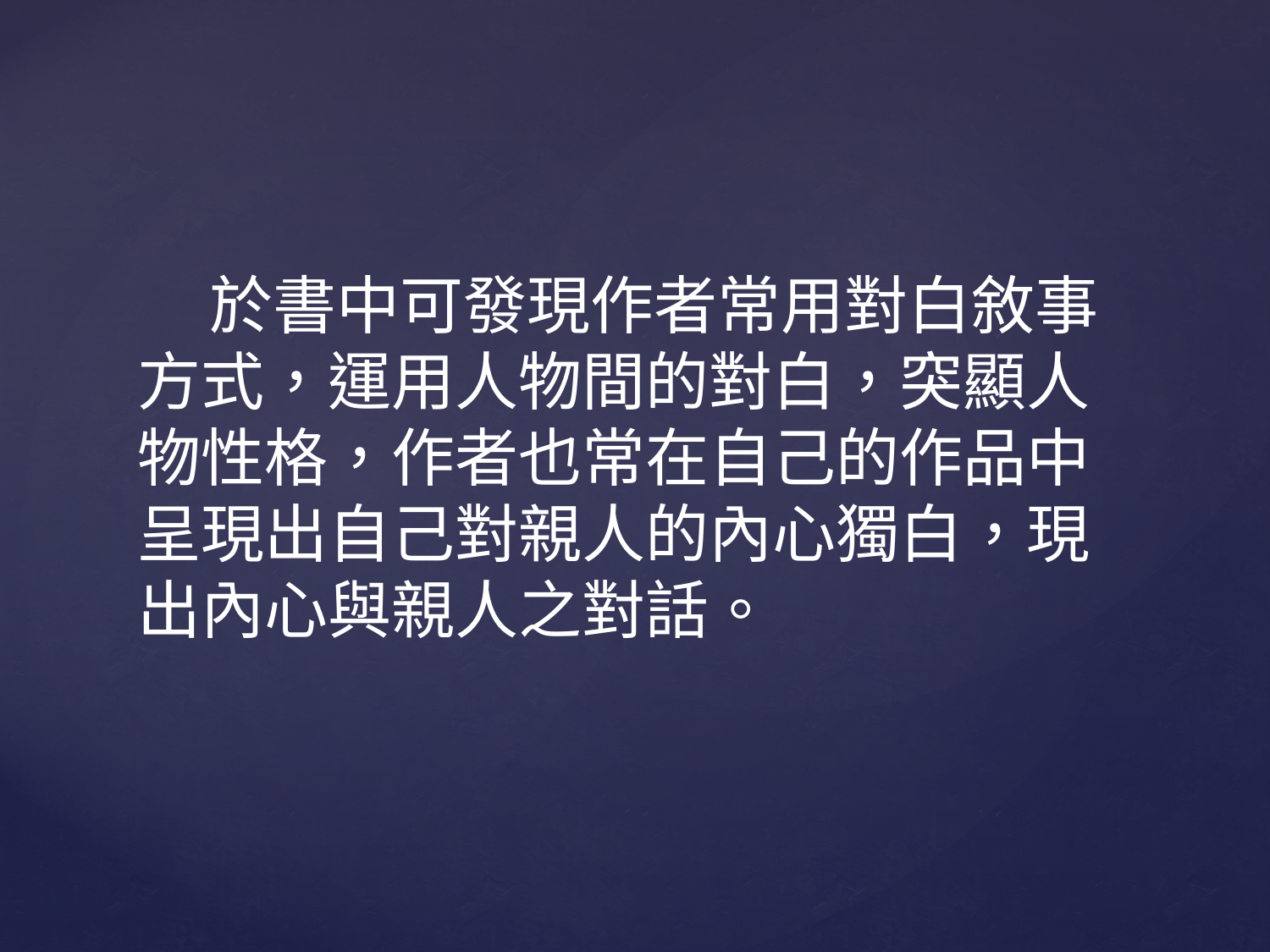

於書中可發現作者常用對白敘事方式，運用人物間的對白，突顯人物性格，作者也常在自己的作品中呈現出自己對親人的內心獨白，現出內心與親人之對話。